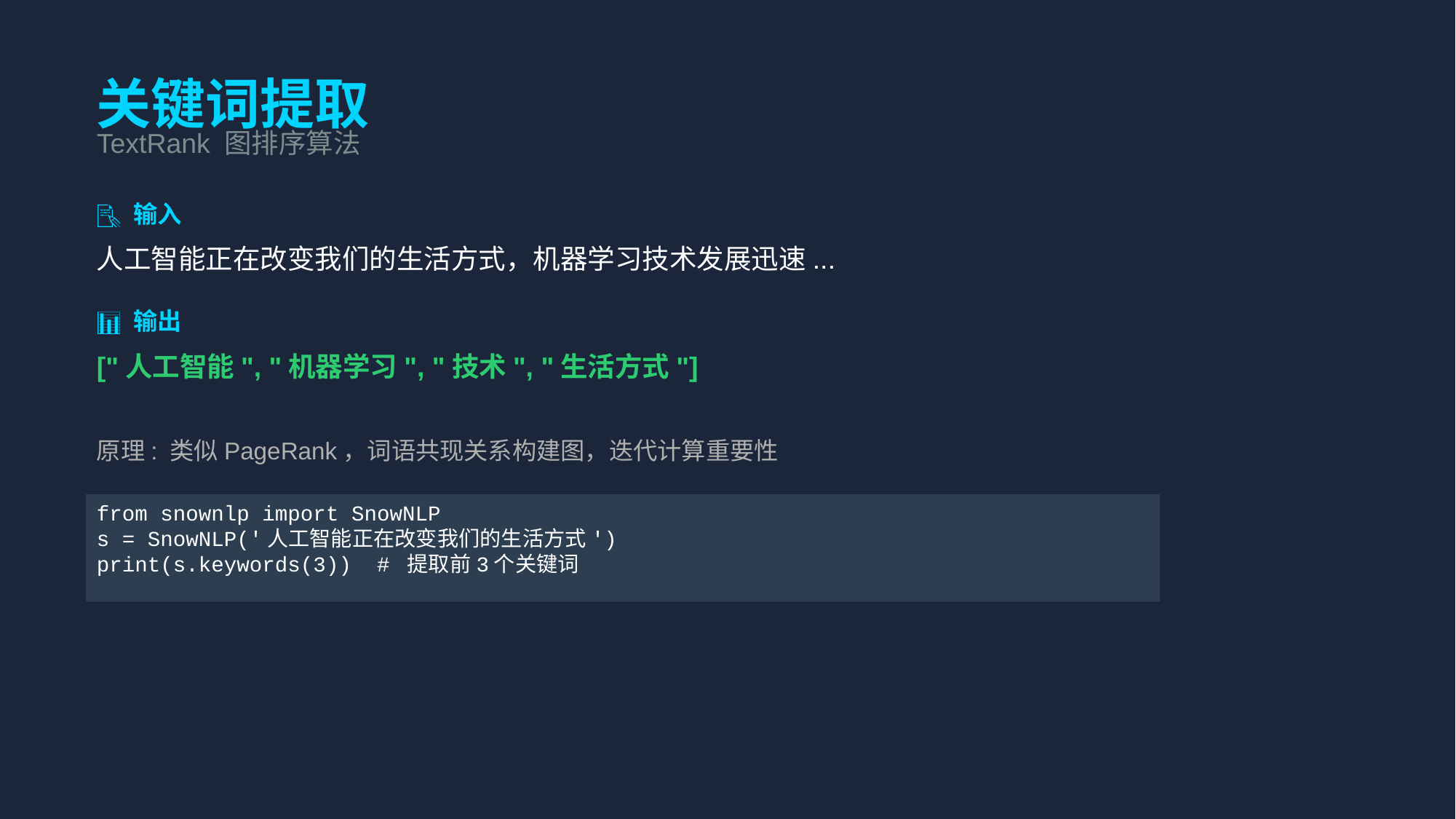

关键词提取
TextRank 图排序算法
📝 输入
人工智能正在改变我们的生活方式，机器学习技术发展迅速...
📊 输出
["人工智能", "机器学习", "技术", "生活方式"]
原理: 类似PageRank，词语共现关系构建图，迭代计算重要性
from snownlp import SnowNLP
s = SnowNLP('人工智能正在改变我们的生活方式')
print(s.keywords(3))  # 提取前3个关键词